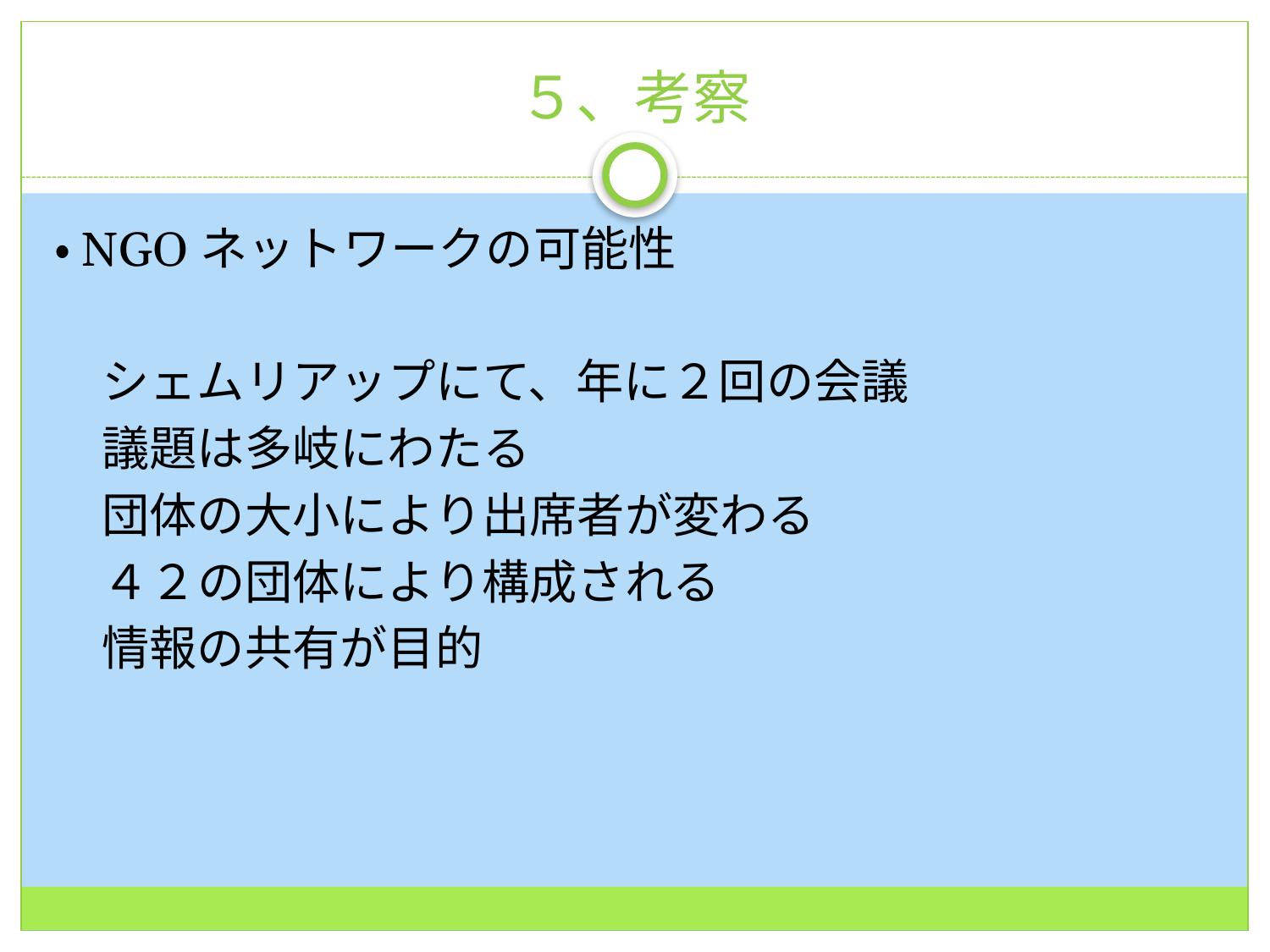

# ５、考察
・NGOネットワークの可能性

　シェムリアップにて、年に２回の会議
　議題は多岐にわたる
　団体の大小により出席者が変わる
　４２の団体により構成される
　情報の共有が目的